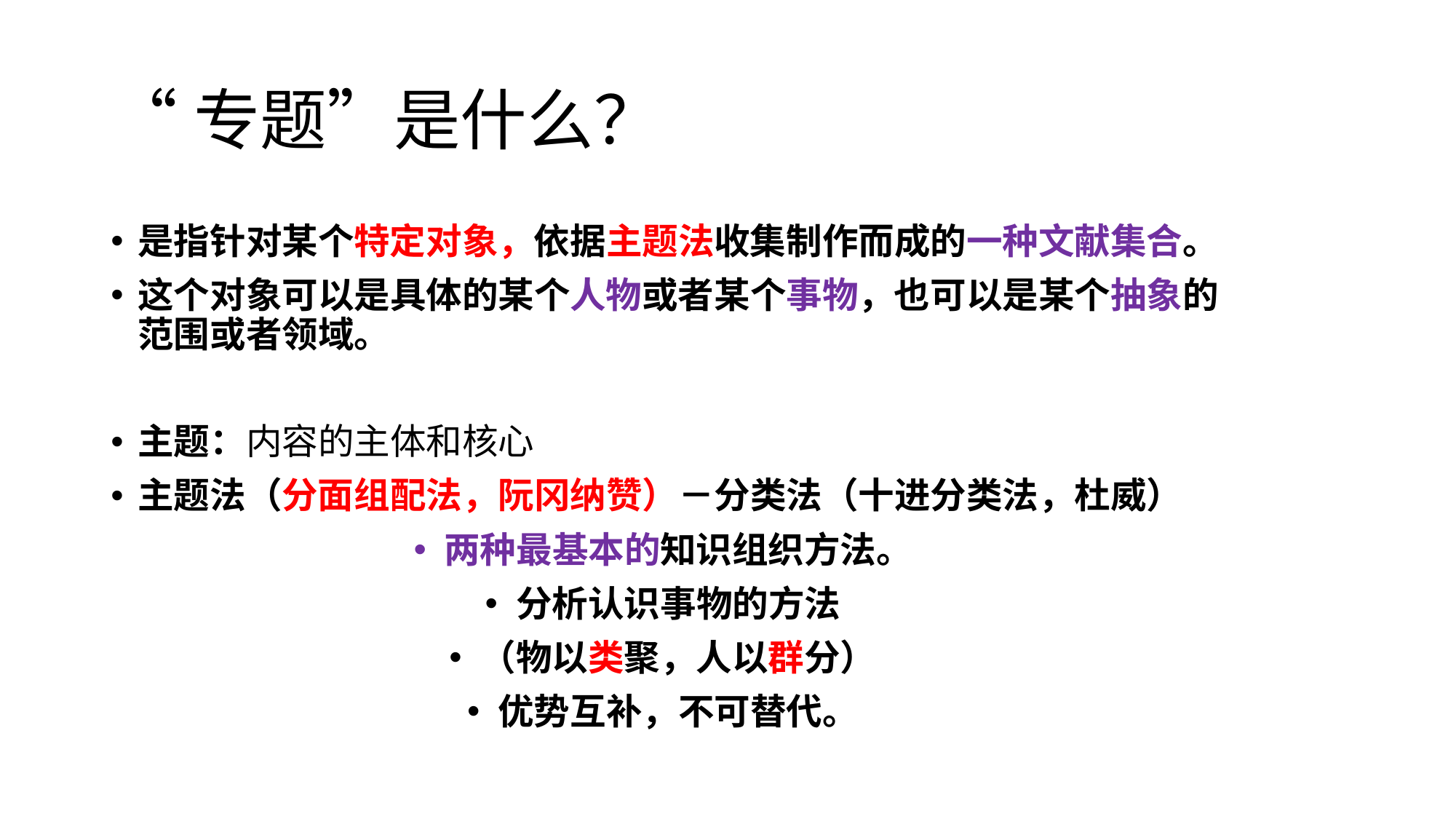

# “专题”是什么？
是指针对某个特定对象，依据主题法收集制作而成的一种文献集合。
这个对象可以是具体的某个人物或者某个事物，也可以是某个抽象的范围或者领域。

主题：内容的主体和核心
主题法（分面组配法，阮冈纳赞）－分类法（十进分类法，杜威）
两种最基本的知识组织方法。
分析认识事物的方法
（物以类聚，人以群分）
优势互补，不可替代。